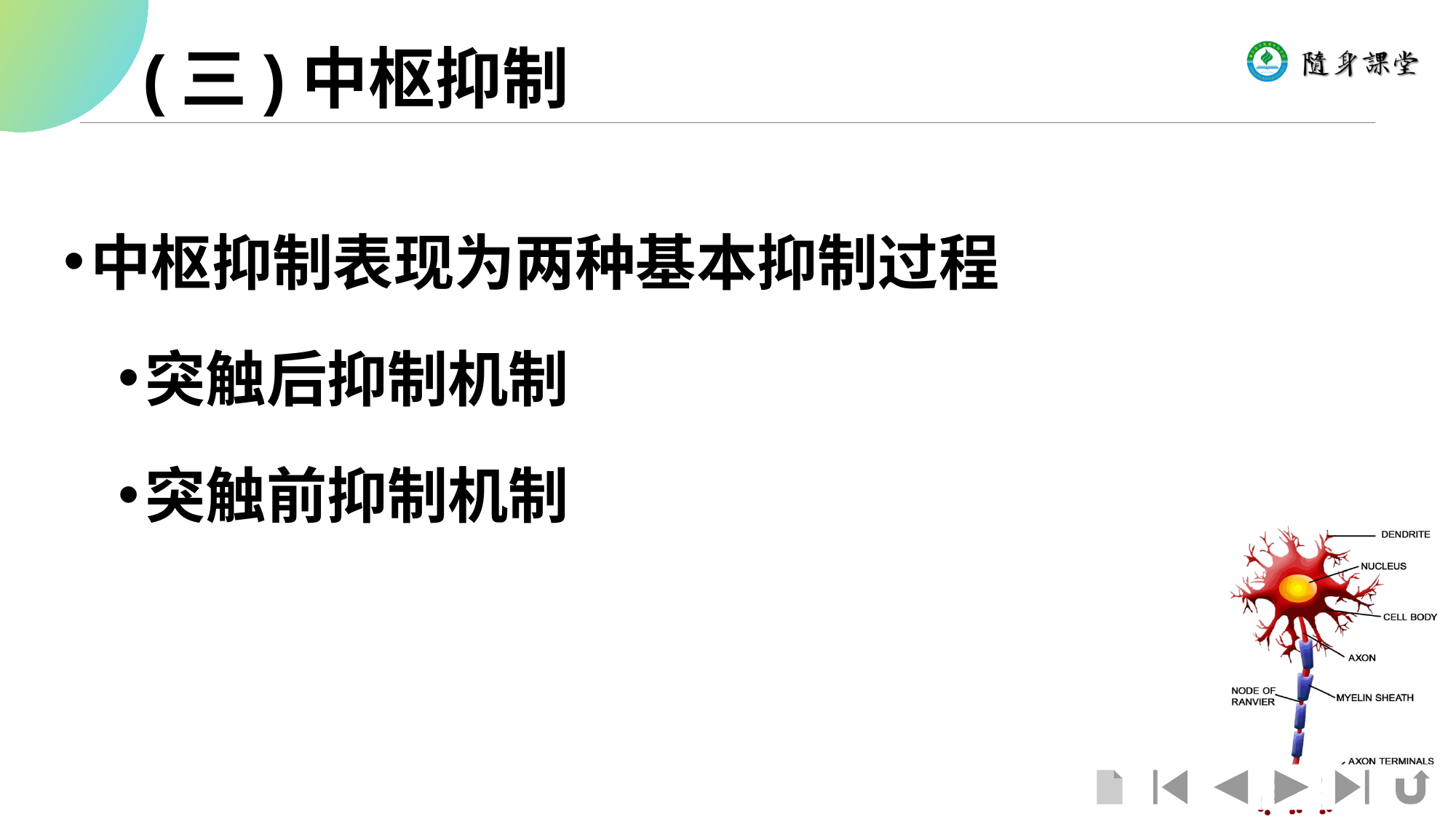

# (三)中枢抑制
中枢抑制表现为两种基本抑制过程
突触后抑制机制
突触前抑制机制